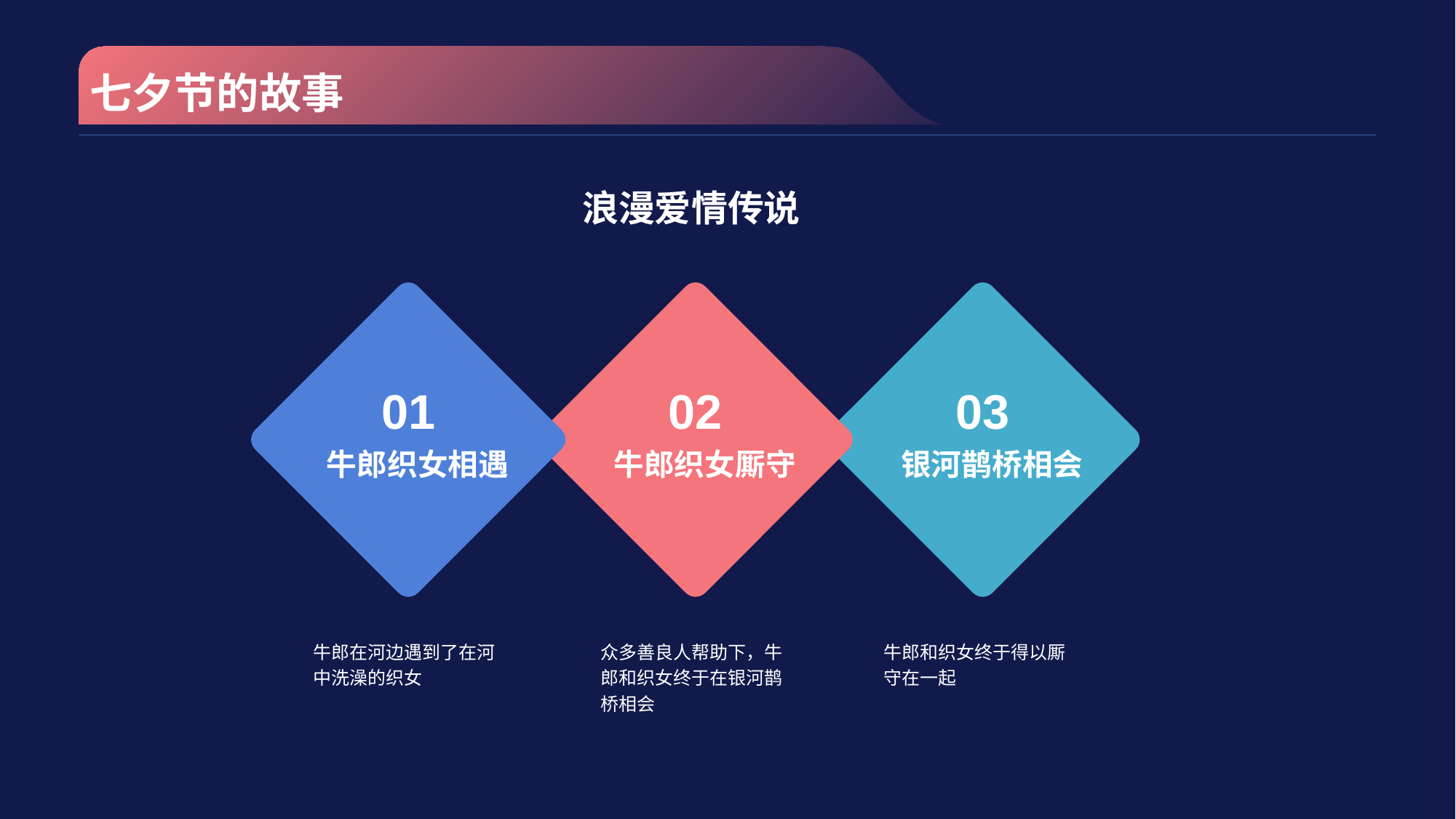

# 七夕节的故事
浪漫爱情传说

01
牛郎织女相遇
牛郎在河边遇到了在河中洗澡的织女

02
牛郎织女厮守
众多善良人帮助下，牛郎和织女终于在银河鹊桥相会

03
银河鹊桥相会
牛郎和织女终于得以厮守在一起